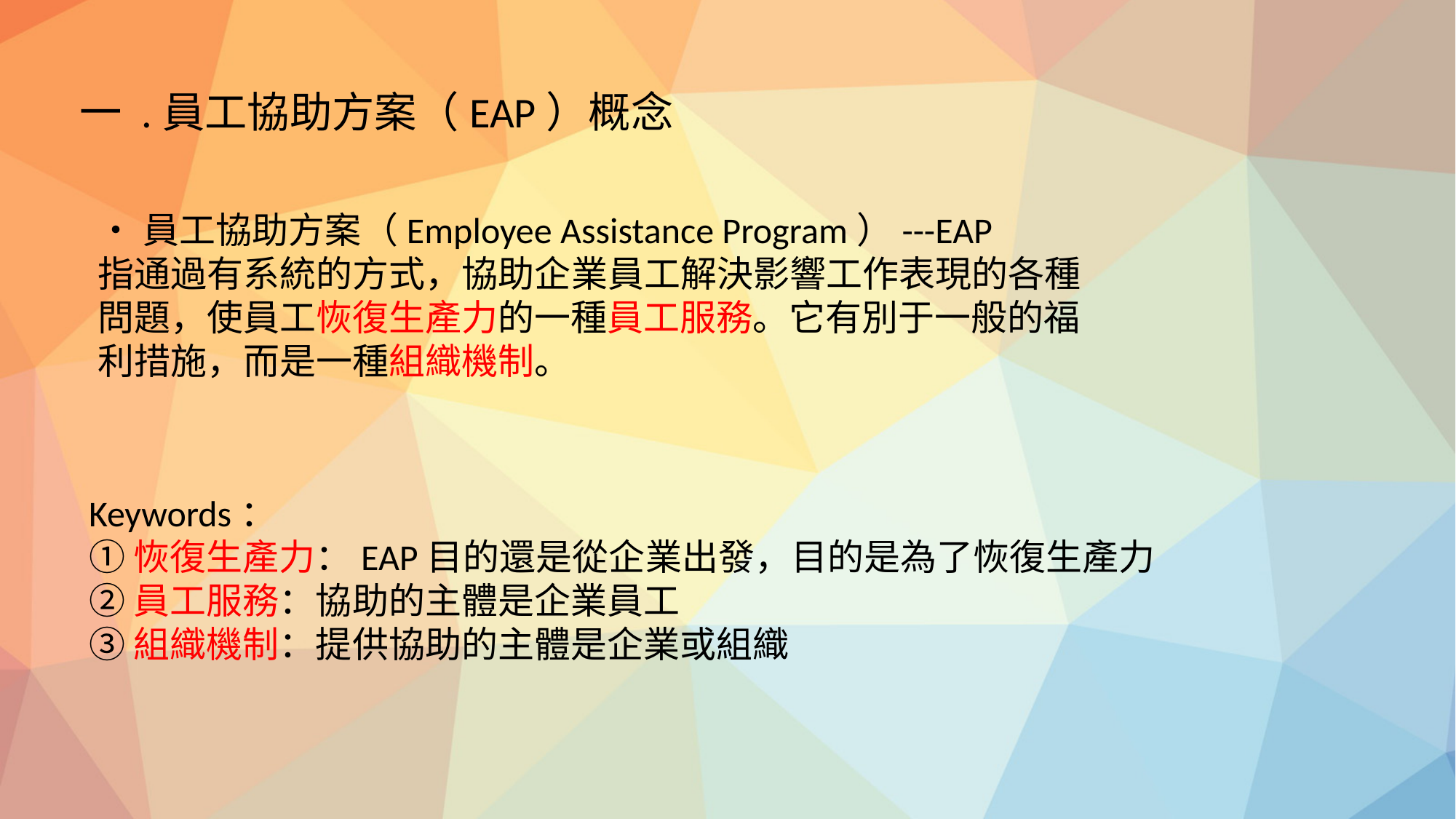

一 .員工協助方案（EAP）概念

•員工協助方案（Employee Assistance Program）---EAP
指通過有系統的方式，協助企業員工解決影響工作表現的各種
問題，使員工恢復生產力的一種員工服務。它有別于一般的福
利措施，而是一種組織機制。
Keywords：
①恢復生產力：EAP目的還是從企業出發，目的是為了恢復生產力
②員工服務：協助的主體是企業員工
③組織機制：提供協助的主體是企業或組織